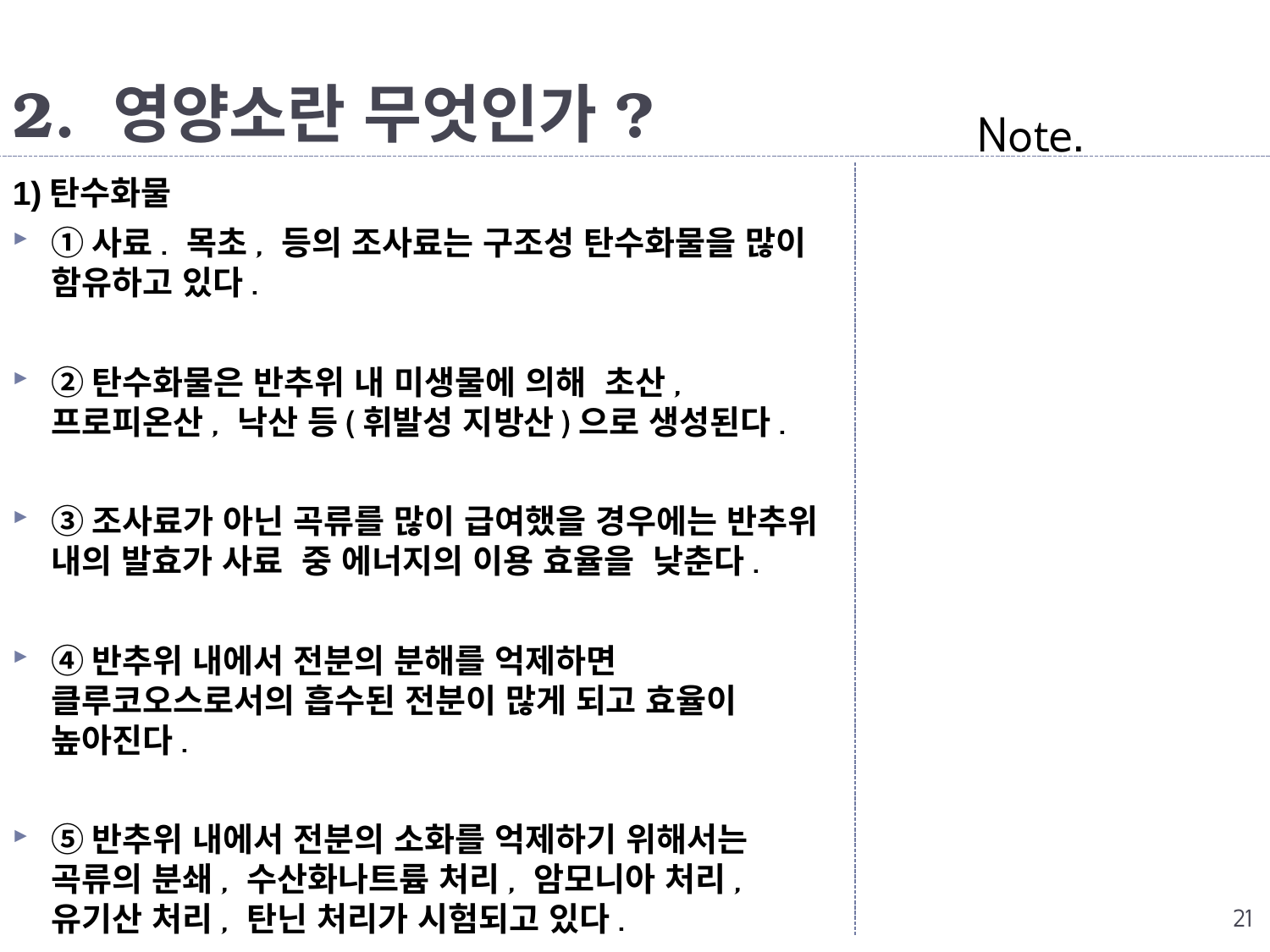

# 2. 영양소란 무엇인가?
Note.

1)탄수화물
①사료. 목초, 등의 조사료는 구조성 탄수화물을 많이 함유하고 있다.

②탄수화물은 반추위 내 미생물에 의해  초산, 프로피온산, 낙산 등(휘발성 지방산)으로 생성된다.

③조사료가 아닌 곡류를 많이 급여했을 경우에는 반추위 내의 발효가 사료  중 에너지의 이용 효율을  낮춘다.

④반추위 내에서 전분의 분해를 억제하면 클루코오스로서의 흡수된 전분이 많게 되고 효율이 높아진다.

⑤반추위 내에서 전분의 소화를 억제하기 위해서는 곡류의 분쇄, 수산화나트륨 처리, 암모니아 처리, 유기산 처리, 탄닌 처리가 시험되고 있다.

21